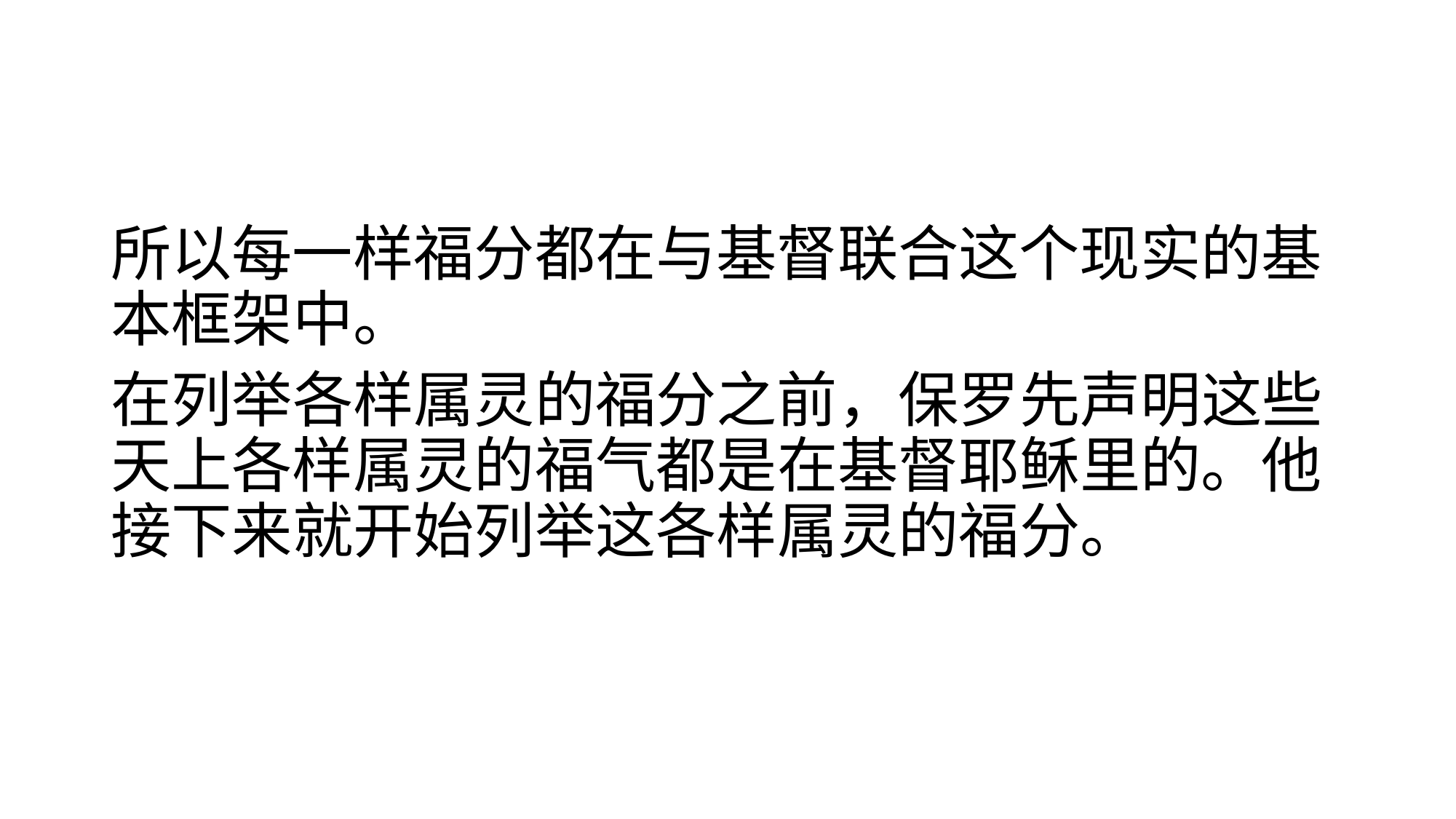

#
所以每一样福分都在与基督联合这个现实的基本框架中。
在列举各样属灵的福分之前，保罗先声明这些天上各样属灵的福气都是在基督耶稣里的。他接下来就开始列举这各样属灵的福分。